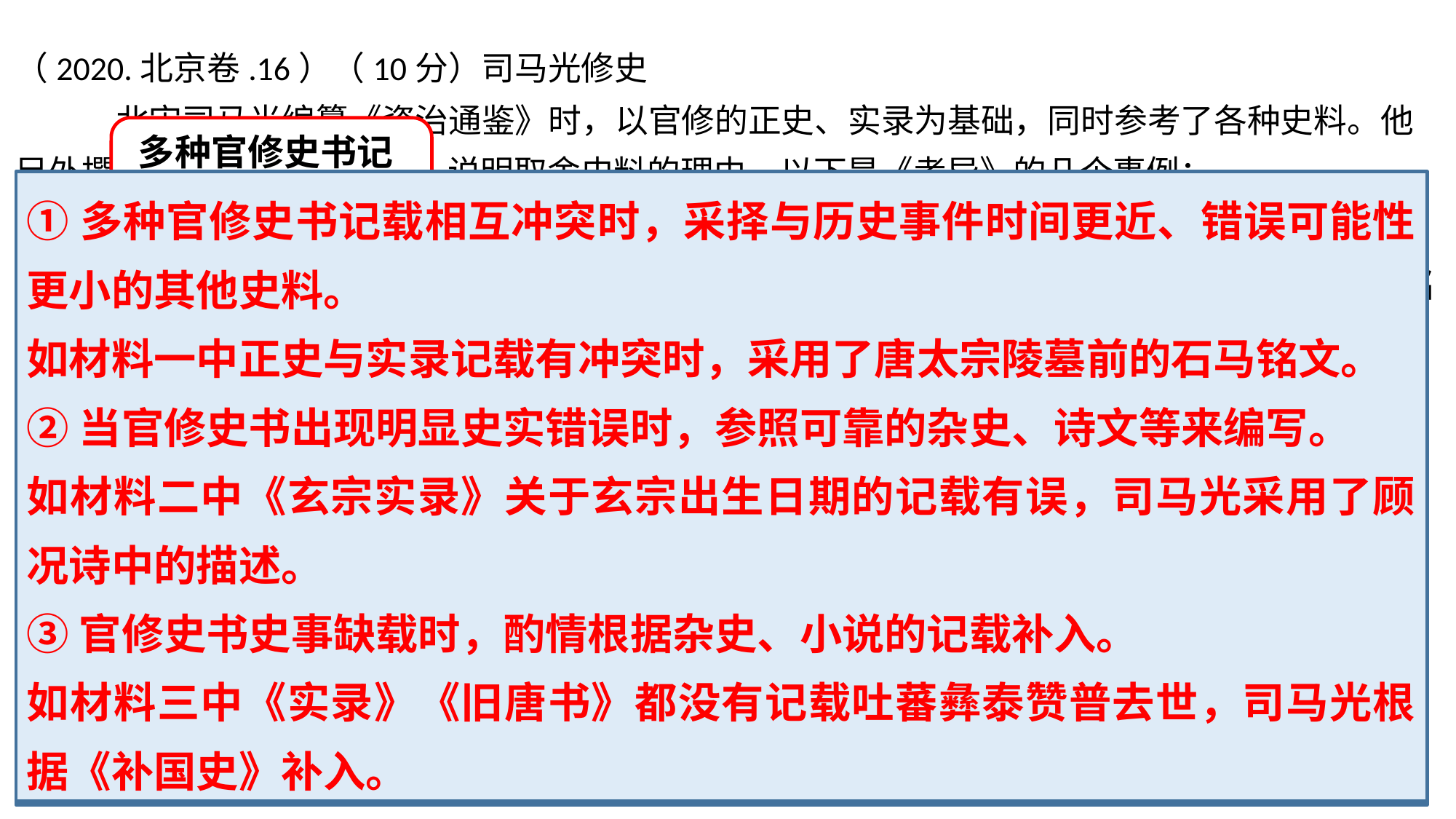

（2020.北京卷.16）（10分）司马光修史
          北宋司马光编纂《资治通鉴》时，以官修的正史、实录为基础，同时参考了各种史料。他另外撰成《资治通鉴考异》，说明取舍史料的理由。以下是《考异》的几个事例：
 材料一  关于隋末名将薛仁果的名字，《考异》提到《旧唐书》《新唐书》《柳宗元集》写作“仁杲”，《太宗实录》写作“仁果”。而唐太宗陵墓前有石马六匹，其中一匹的铭文为“白蹄乌，平薛仁果时所乘”。《考异》认为石马铭文“最可据”。
 材料二  关于唐玄宗的生日，《考异》提到《玄宗实录》记载的是八月一日，但通过查询历法发现这一时间有误。玄宗时文人顾况有诗曰：“八月五夜佳气新，昭成太后生圣人（即皇帝）。”故而《考异》认为玄宗生日是八月五日。
 材料三  关于吐蕃赞普世系，唐代林恩撰写的杂史《补国史》记载，唐文宗时吐蕃彝泰赞普去世，其弟继位。此事《文宗实录》《旧唐书》都没有记载，《考异》参照《补国史》编入。
   （1）司马光编写《资治通鉴》参考了哪些类型的文献史料，根据上述材料举例说明。（4分）
   （2）根据上述材料，说明《资治通鉴》在哪些情况下会采用官修史书以外的其他史料。（6分）

多种官修史书记载相互冲突时
①多种官修史书记载相互冲突时，采择与历史事件时间更近、错误可能性更小的其他史料。
如材料一中正史与实录记载有冲突时，采用了唐太宗陵墓前的石马铭文。
②当官修史书出现明显史实错误时，参照可靠的杂史、诗文等来编写。
如材料二中《玄宗实录》关于玄宗出生日期的记载有误，司马光采用了顾况诗中的描述。
③官修史书史事缺载时，酌情根据杂史、小说的记载补入。
如材料三中《实录》《旧唐书》都没有记载吐蕃彝泰赞普去世，司马光根据《补国史》补入。

官修史书出现明显史实错误时

①史书：又可分为实录，如《太宗实录》；正史，如《旧唐书》；杂史，如《补国史》。
②文集（和诗词），如《柳宗元集》、顾况的诗。
③石刻、碑铭（或金石史料），如唐太宗陵墓前的石马铭文。

官修史书史事缺载时